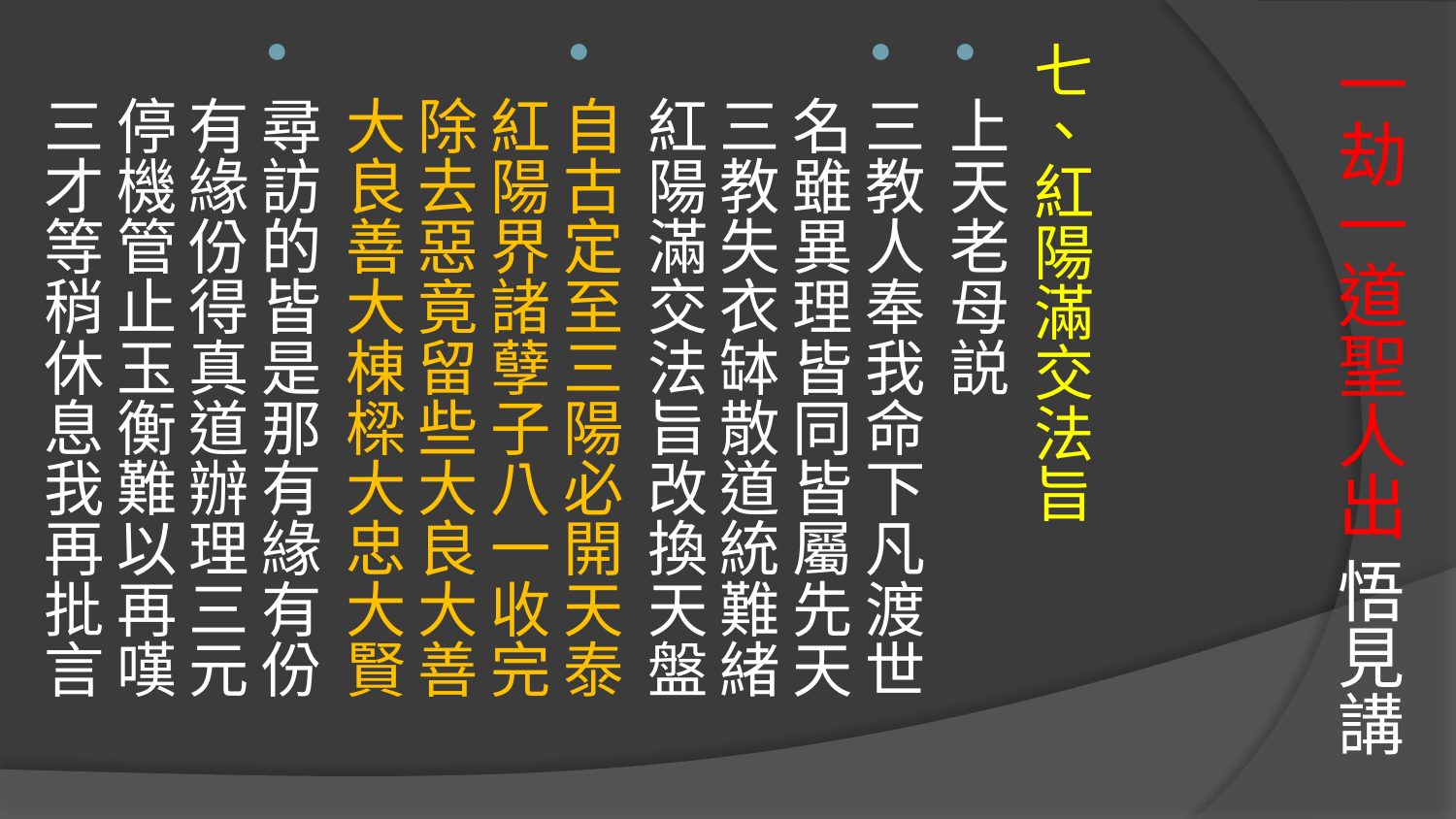

# 一劫一道聖人出 悟見講
七、紅陽滿交法旨
上天老母説
三教人奉我命下凡渡世　名雖異理皆同皆屬先天
三教失衣缽散道統難緒　紅陽滿交法旨改換天盤
自古定至三陽必開天泰　紅陽界諸孽子八一收完
除去惡竟留些大良大善　大良善大棟樑大忠大賢
尋訪的皆是那有緣有份　有緣份得真道辦理三元
停機管止玉衡難以再嘆　三才等稍休息我再批言